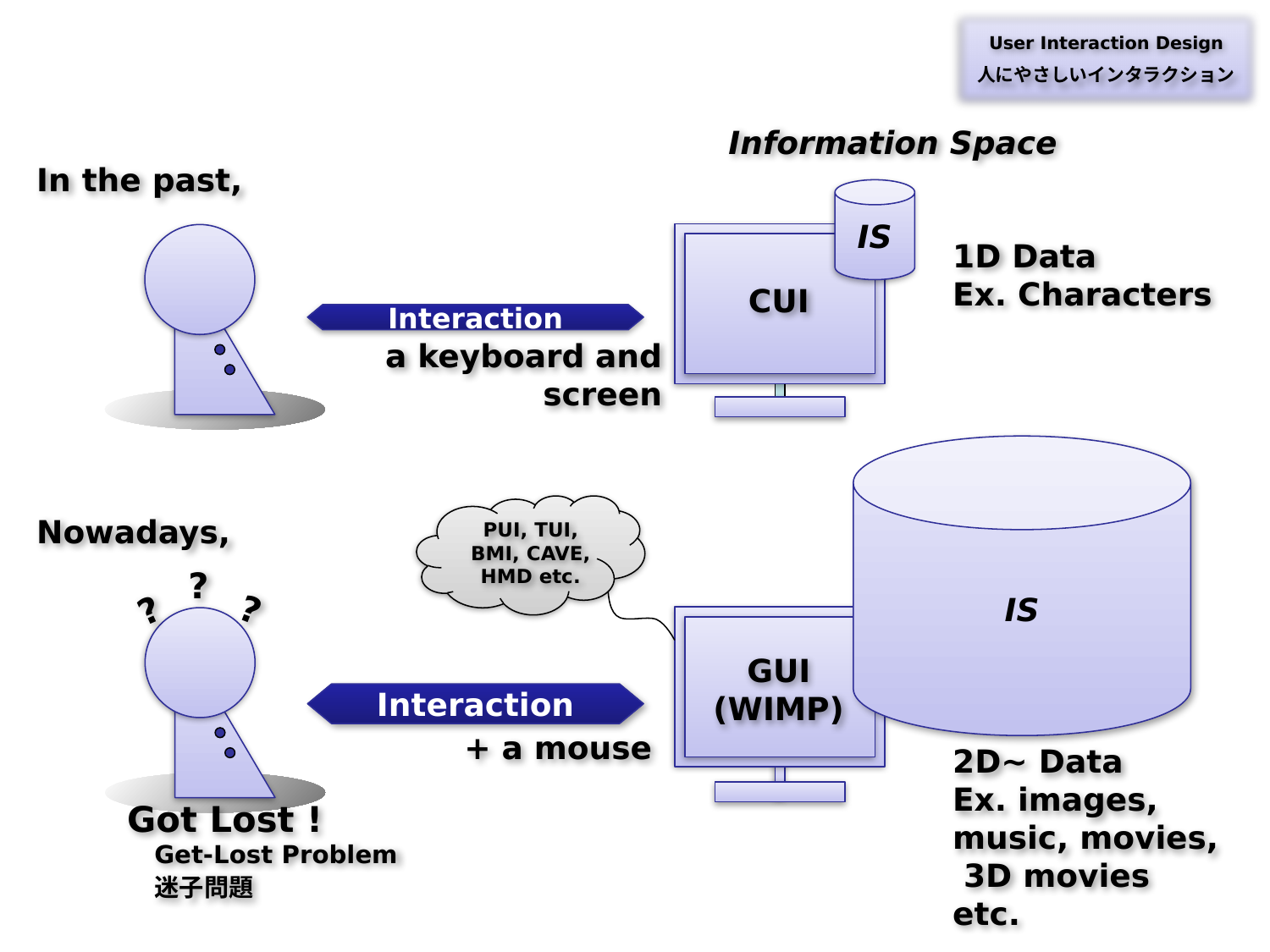

User Interaction Design
人にやさしいインタラクション
Information Space
In the past,
IS

CUI

Interaction
1D Data
Ex. Characters
a keyboard and
screen
IS

PUI, TUI,
BMI, CAVE,
HMD etc.

GUI
(WIMP)

Interaction
+ a mouse
2D~ Data
Ex. images, music, movies,  3D movies etc.
Nowadays,
?
?
?
Got Lost !
Get-Lost Problem
迷子問題